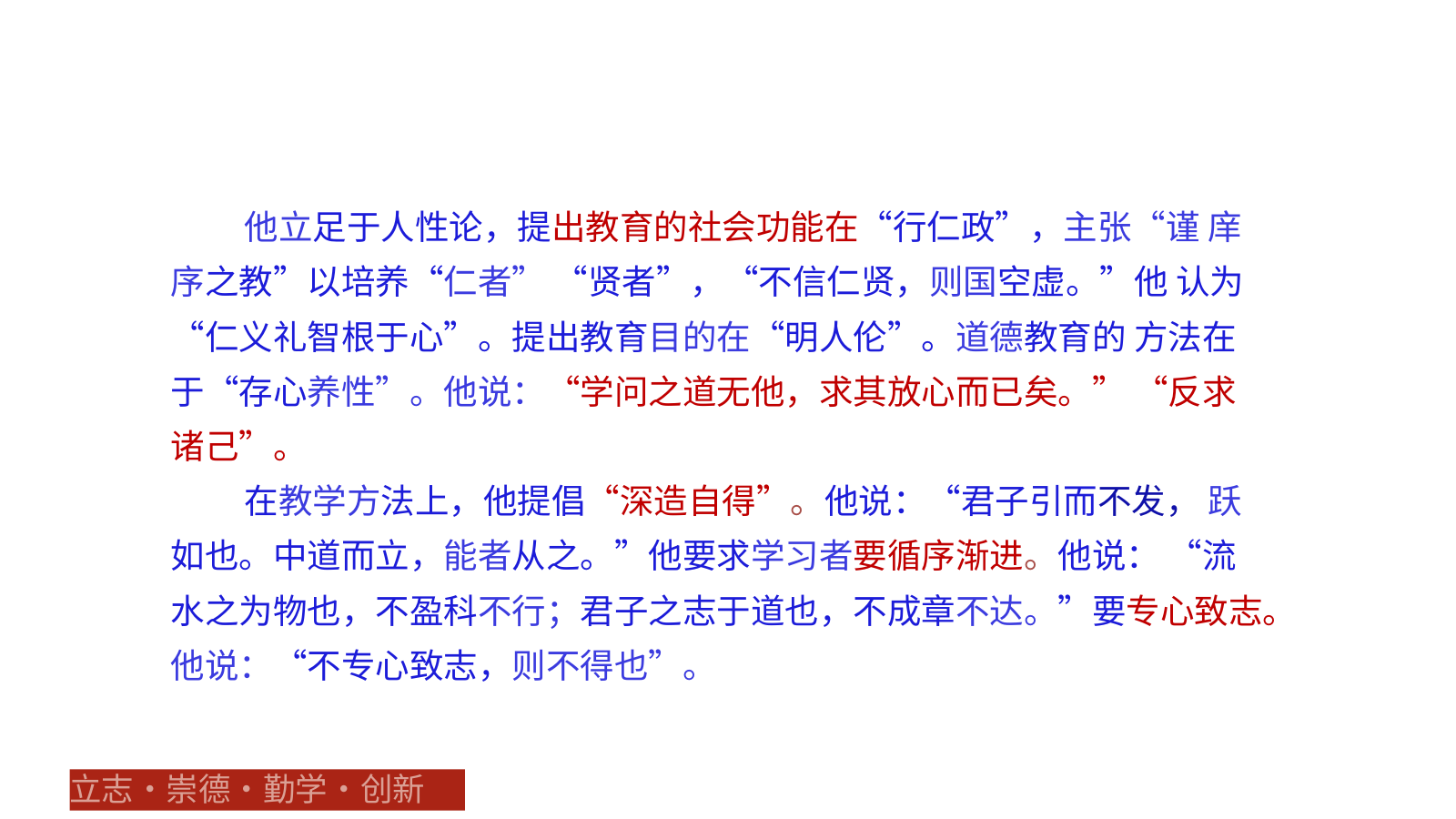

他立足于人性论，提出教育的社会功能在“行仁政”，主张“谨 庠序之教”以培养“仁者” “贤者”，“不信仁贤，则国空虚。”他 认为“仁义礼智根于心”。提出教育目的在“明人伦”。道德教育的 方法在于“存心养性”。他说：“学问之道无他，求其放心而已矣。” “反求诸己”。
在教学方法上，他提倡“深造自得”。他说：“君子引而不发， 跃如也。中道而立，能者从之。”他要求学习者要循序渐进。他说： “流水之为物也，不盈科不行；君子之志于道也，不成章不达。”要专心致志。他说：“不专心致志，则不得也”。
立志•崇德•勤学•创新